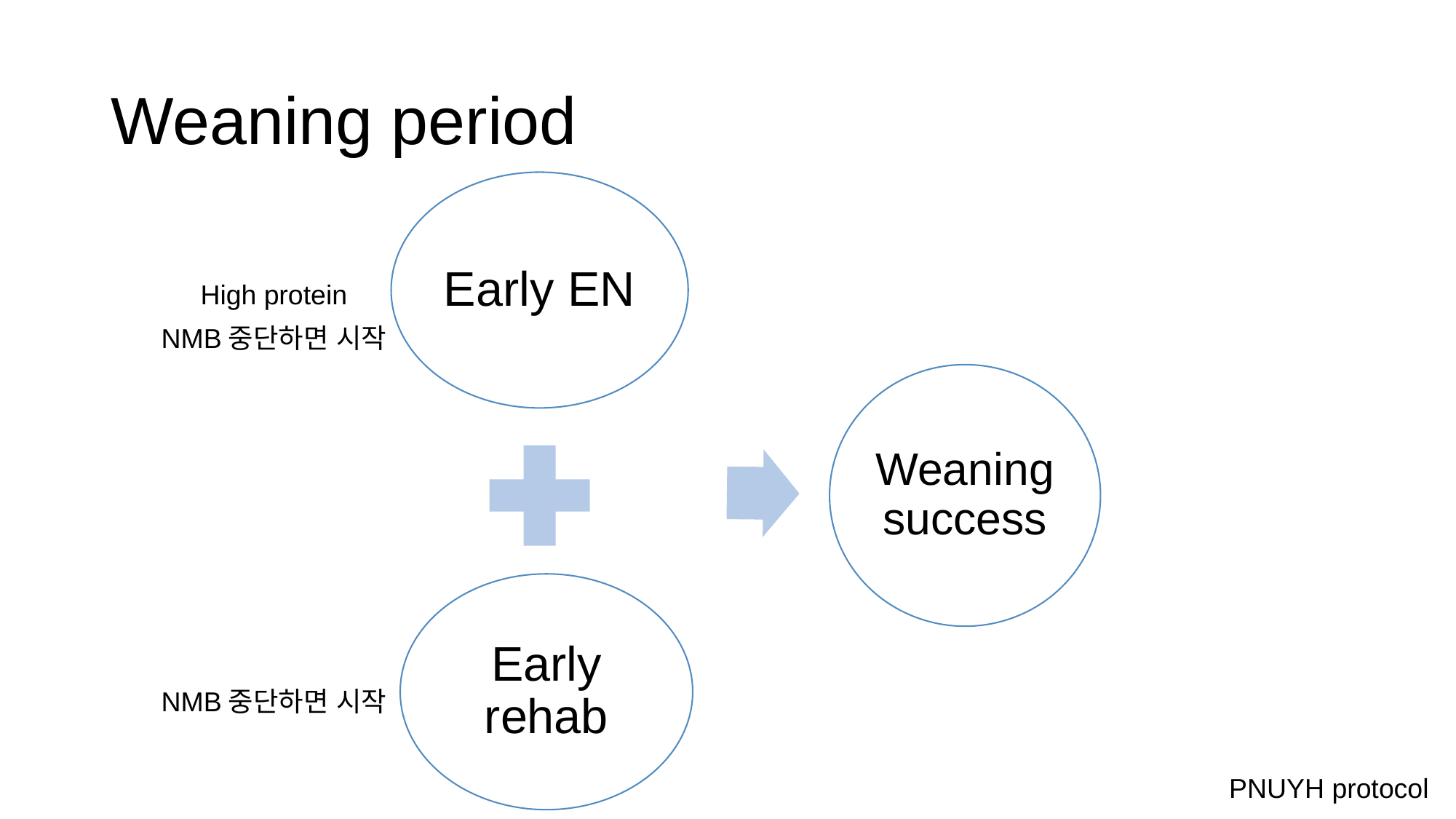

# Weaning period
Early EN

Early rehab

Weaning success

High protein
NMB중단하면 시작

NMB중단하면 시작

PNUYH protocol